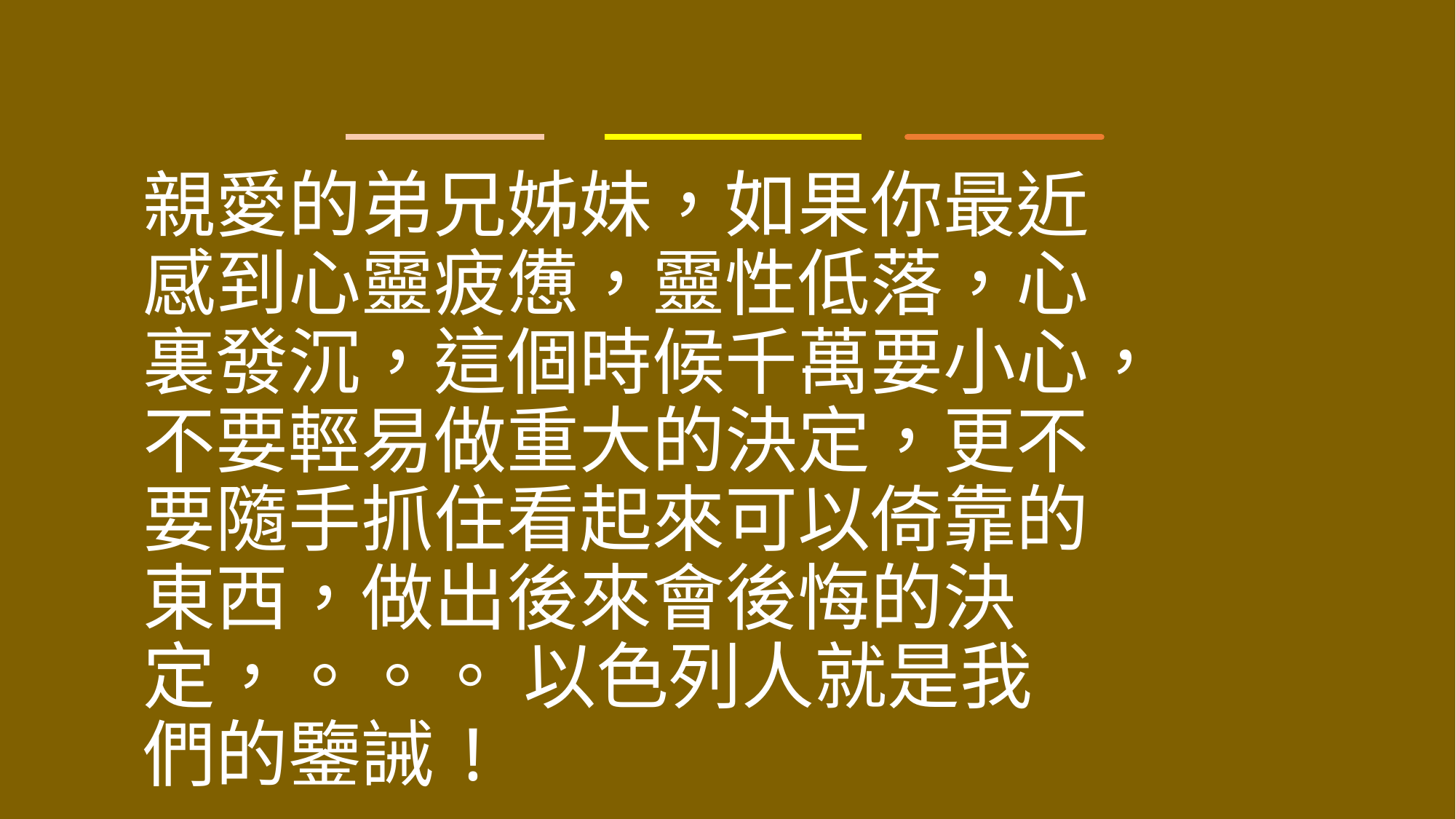

親愛的弟兄姊妹，如果你最近感到心靈疲憊，靈性低落，心裏發沉，這個時候千萬要小心，不要輕易做重大的決定，更不要隨手抓住看起來可以倚靠的東西，做出後來會後悔的決定，。。。 以色列人就是我們的鑒誡!